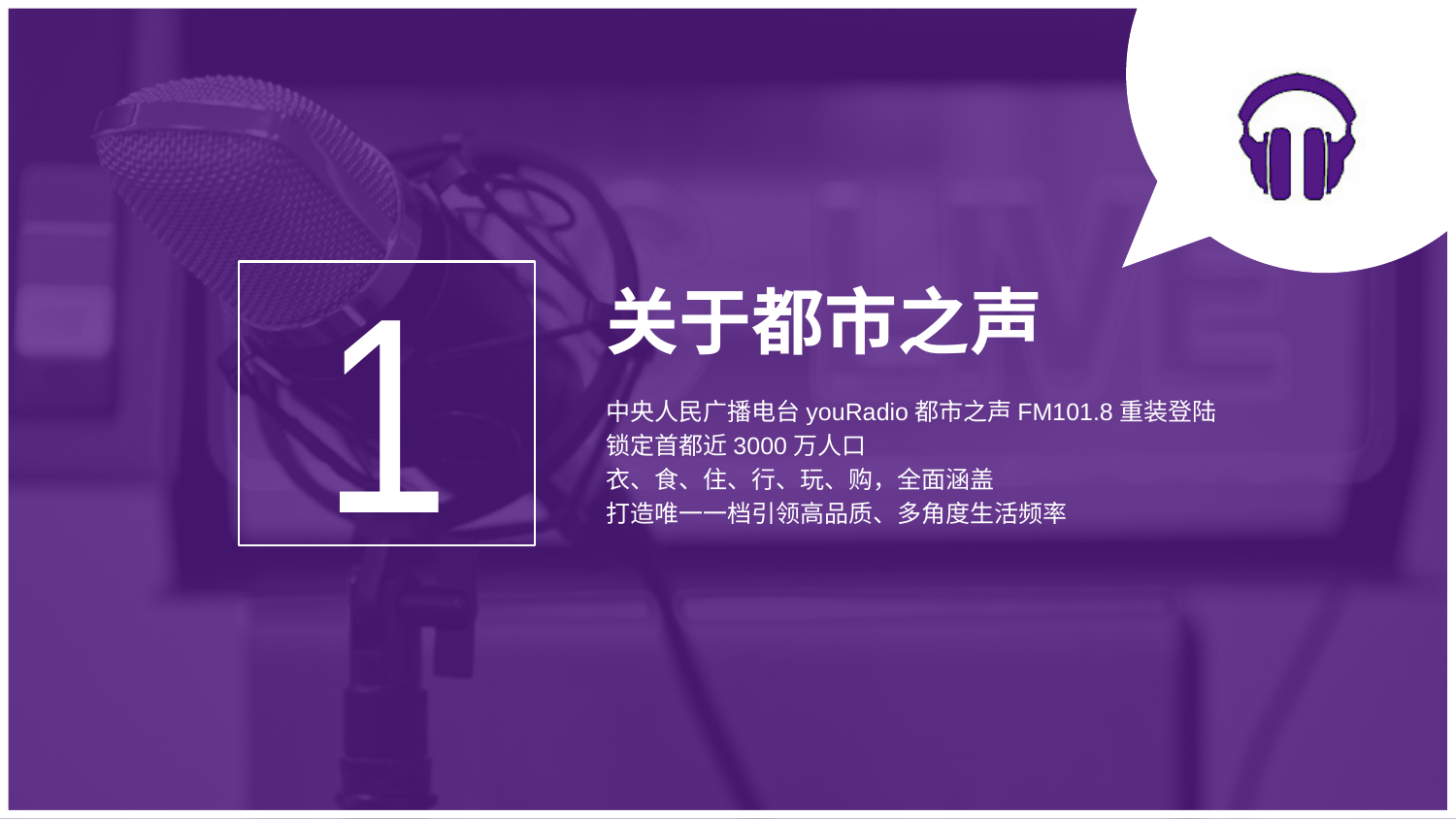

1

# 关于都市之声
中央人民广播电台youRadio都市之声FM101.8重装登陆
锁定首都近3000万人口
衣、食、住、行、玩、购，全面涵盖
打造唯一一档引领高品质、多角度生活频率